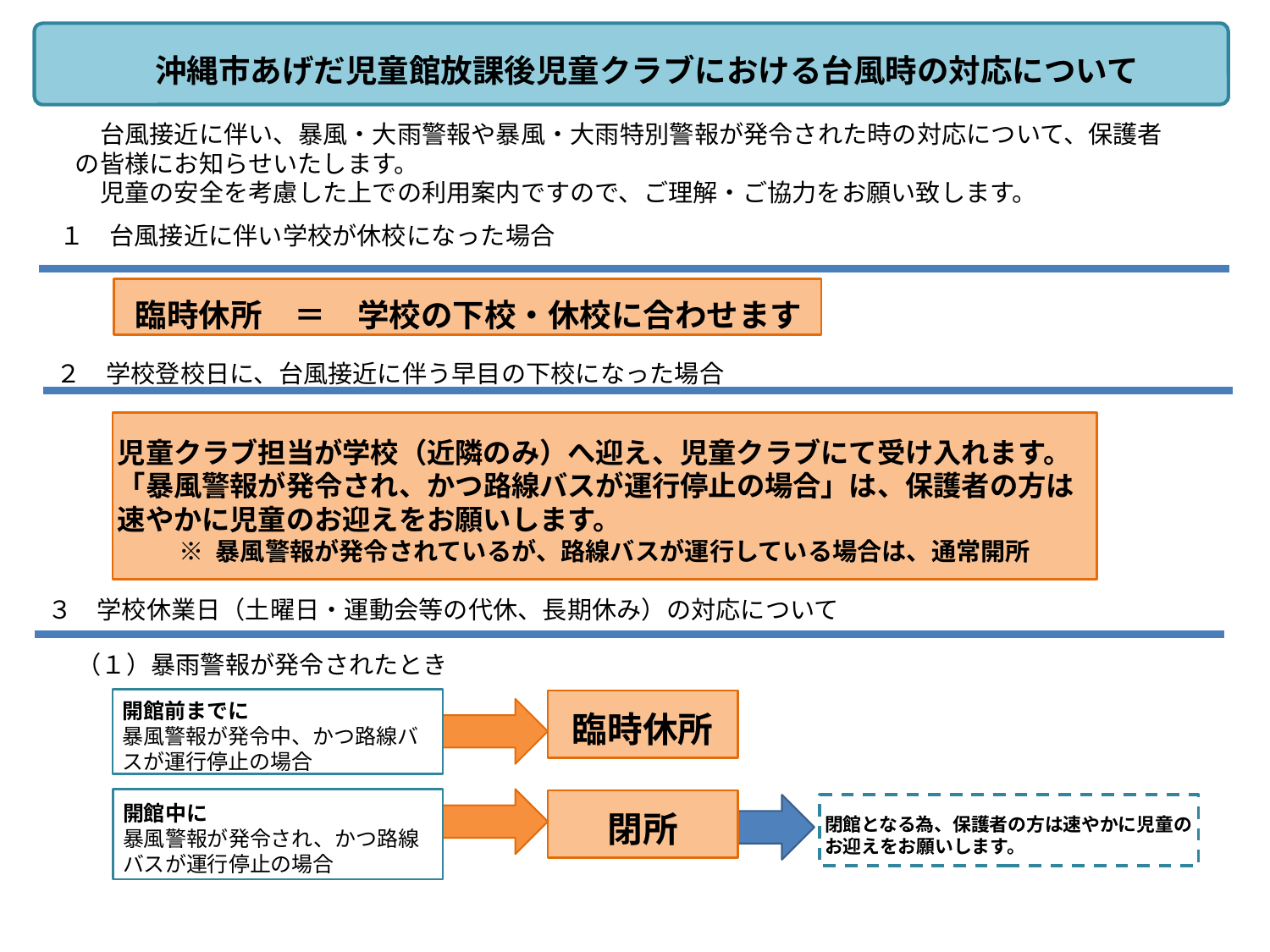

沖縄市あげだ児童館放課後児童クラブにおける台風時の対応について
　台風接近に伴い、暴風・大雨警報や暴風・大雨特別警報が発令された時の対応について、保護者の皆様にお知らせいたします。
　児童の安全を考慮した上での利用案内ですので、ご理解・ご協力をお願い致します。
１　台風接近に伴い学校が休校になった場合

臨時休所　＝　学校の下校・休校に合わせます
２　学校登校日に、台風接近に伴う早目の下校になった場合
児童クラブ担当が学校（近隣のみ）へ迎え、児童クラブにて受け入れます。
「暴風警報が発令され、かつ路線バスが運行停止の場合」は、保護者の方は速やかに児童のお迎えをお願いします。
※ 暴風警報が発令されているが、路線バスが運行している場合は、通常開所
３　学校休業日（土曜日・運動会等の代休、長期休み）の対応について
（１）暴雨警報が発令されたとき
開館前までに
暴風警報が発令中、かつ路線バスが運行停止の場合
臨時休所

開館中に
暴風警報が発令され、かつ路線バスが運行停止の場合

閉所

閉館となる為、保護者の方は速やかに児童のお迎えをお願いします。